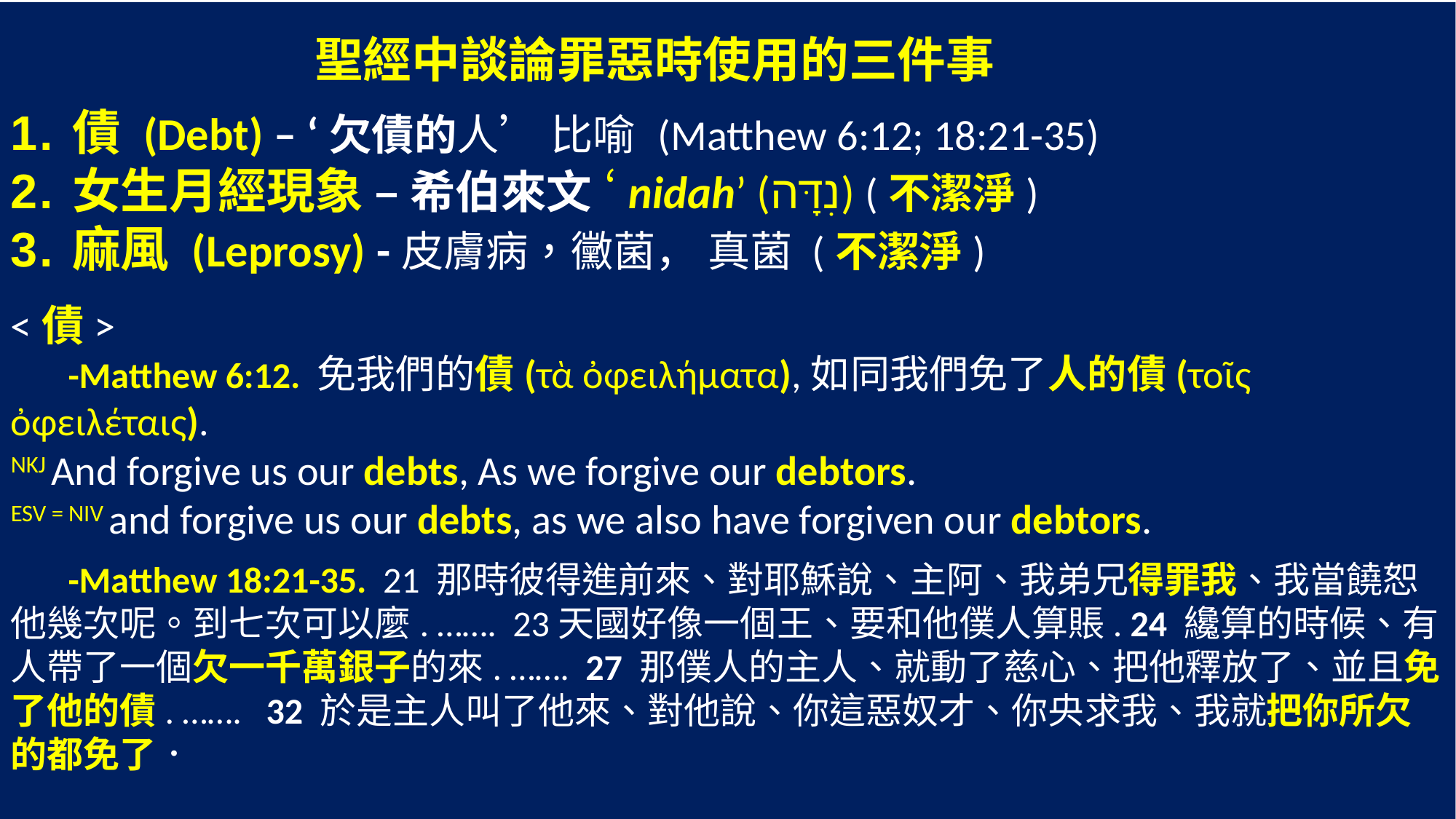

聖經中談論罪惡時使用的三件事

債 (Debt) – ‘欠債的人’ 比喻 (Matthew 6:12; 18:21-35)
女生月經現象 – 希伯來文 ‘nidah’ (נִדָּה) (不潔淨)
麻風 (Leprosy) -皮膚病，黴菌， 真菌 (不潔淨)

<債>
       -Matthew 6:12. 免我們的債(τὰ ὀφειλήματα),如同我們免了人的債(τοῖς ὀφειλέταις).
NKJ And forgive us our debts, As we forgive our debtors.
ESV = NIV and forgive us our debts, as we also have forgiven our debtors.

       -Matthew 18:21-35.  21 那時彼得進前來、對耶穌說、主阿、我弟兄得罪我、我當饒恕他幾次呢。到七次可以麼. …….  23天國好像一個王、要和他僕人算賬. 24 纔算的時候、有人帶了一個欠一千萬銀子的來. …….  27 那僕人的主人、就動了慈心、把他釋放了、並且免了他的債. …….   32 於是主人叫了他來、對他說、你這惡奴才、你央求我、我就把你所欠的都免了．